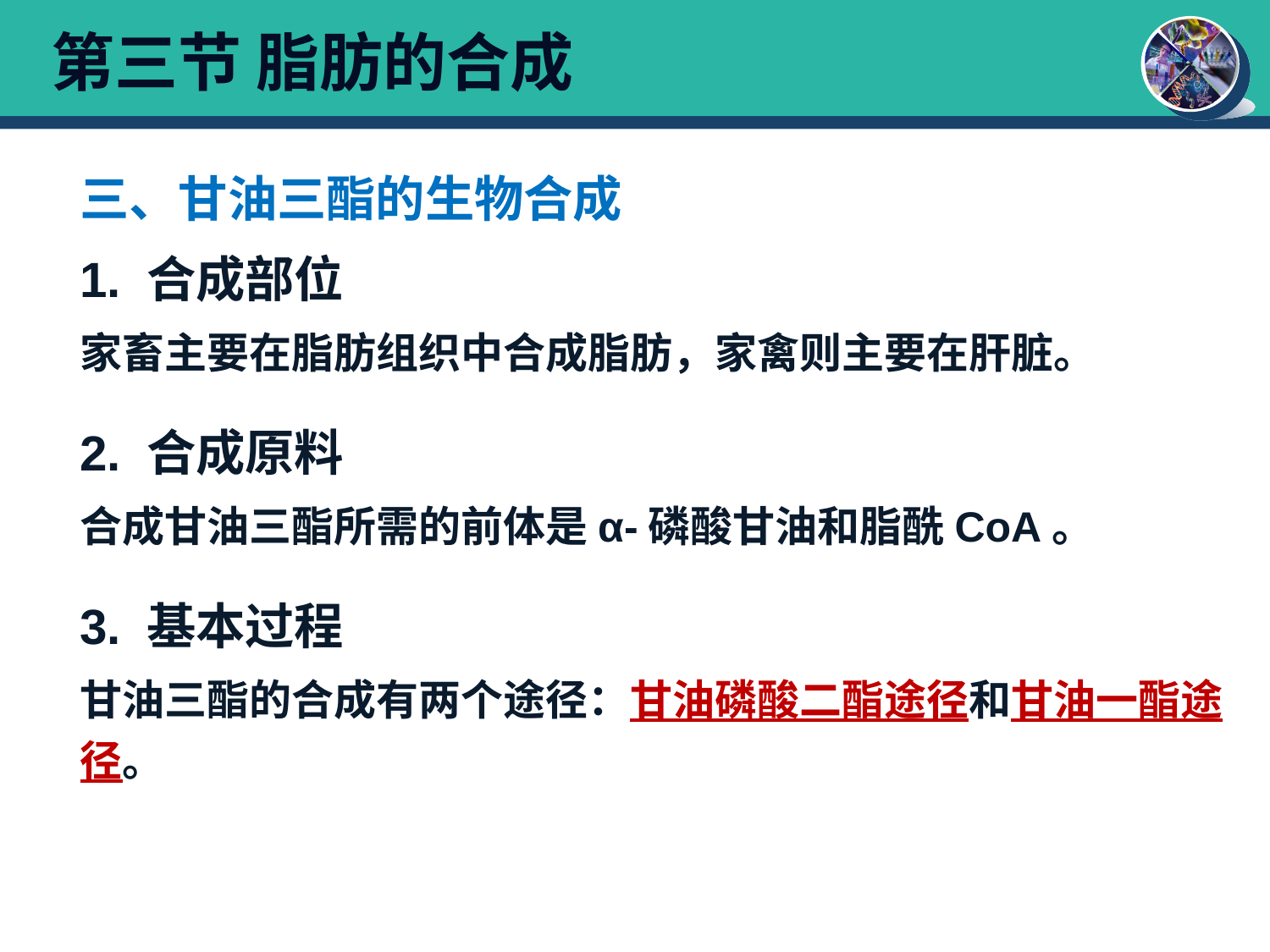

# 第三节 脂肪的合成
三、甘油三酯的生物合成
1. 合成部位
家畜主要在脂肪组织中合成脂肪，家禽则主要在肝脏。

2. 合成原料
合成甘油三酯所需的前体是α-磷酸甘油和脂酰CoA。

3. 基本过程
甘油三酯的合成有两个途径：甘油磷酸二酯途径和甘油一酯途径。